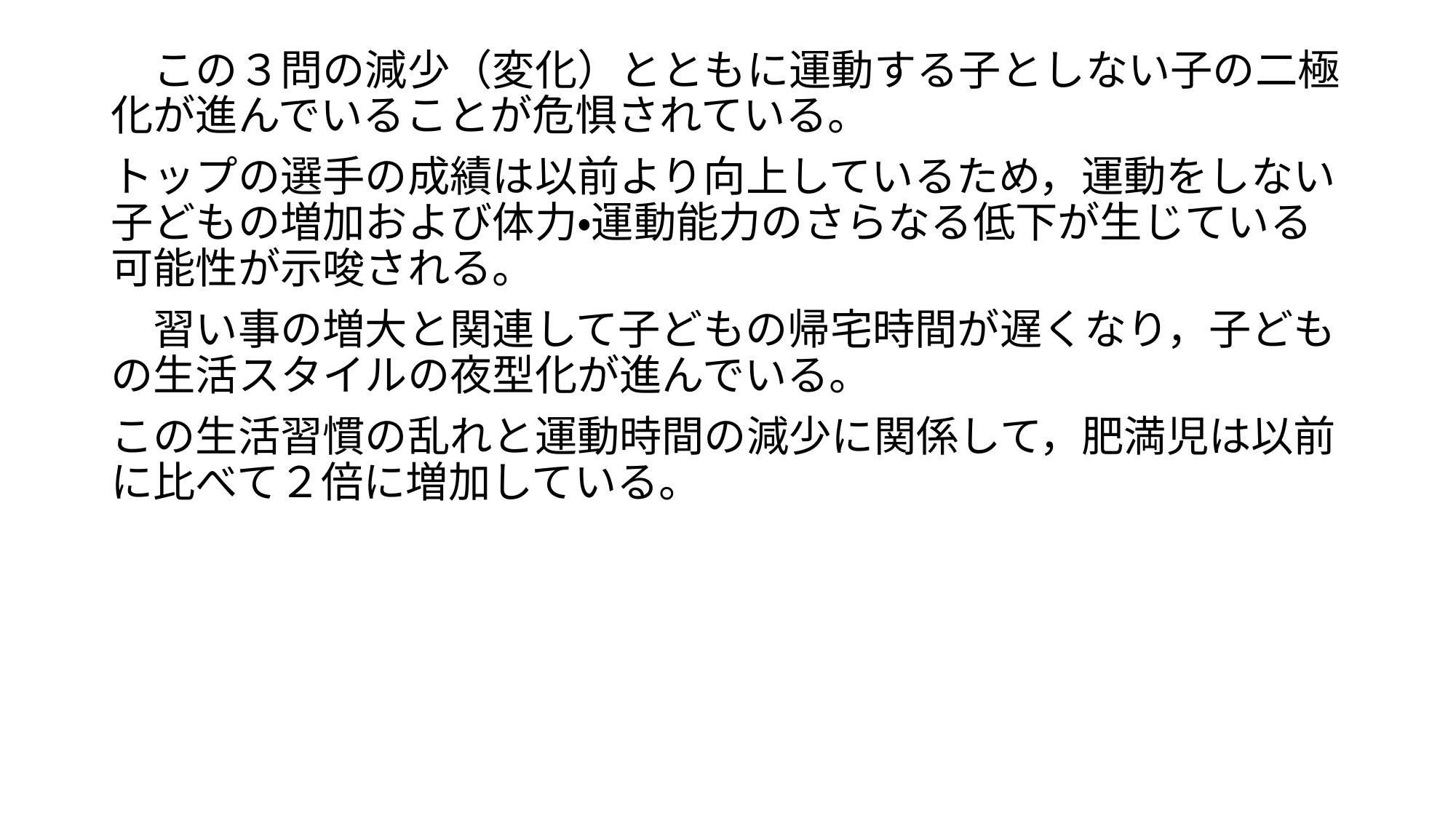

この３問の減少（変化）とともに運動する子としない子の二極化が進んでいることが危惧されている。
トップの選手の成績は以前より向上しているため，運動をしない子どもの増加および体力・運動能力のさらなる低下が生じている可能性が示唆される。
　習い事の増大と関連して子どもの帰宅時間が遅くなり，子どもの生活スタイルの夜型化が進んでいる。
この生活習慣の乱れと運動時間の減少に関係して，肥満児は以前に比べて２倍に増加している。